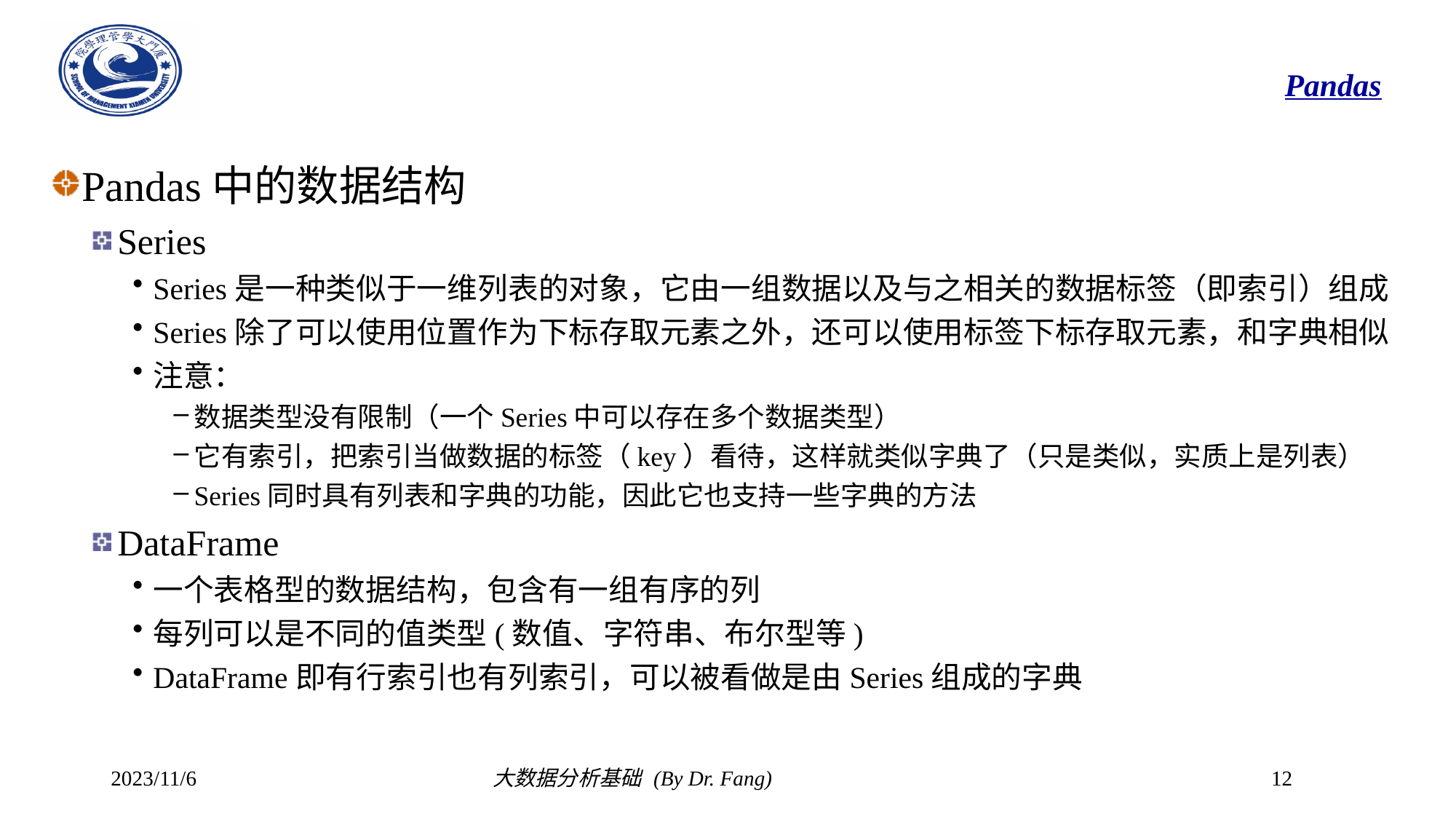

# Pandas
Pandas中的数据结构
Series
Series是一种类似于一维列表的对象，它由一组数据以及与之相关的数据标签（即索引）组成
Series除了可以使用位置作为下标存取元素之外，还可以使用标签下标存取元素，和字典相似
注意：
数据类型没有限制（一个Series中可以存在多个数据类型）
它有索引，把索引当做数据的标签（key）看待，这样就类似字典了（只是类似，实质上是列表）
Series同时具有列表和字典的功能，因此它也支持一些字典的方法
DataFrame
一个表格型的数据结构，包含有一组有序的列
每列可以是不同的值类型(数值、字符串、布尔型等)
DataFrame即有行索引也有列索引，可以被看做是由Series组成的字典

2023/11/6
大数据分析基础 (By Dr. Fang)
12